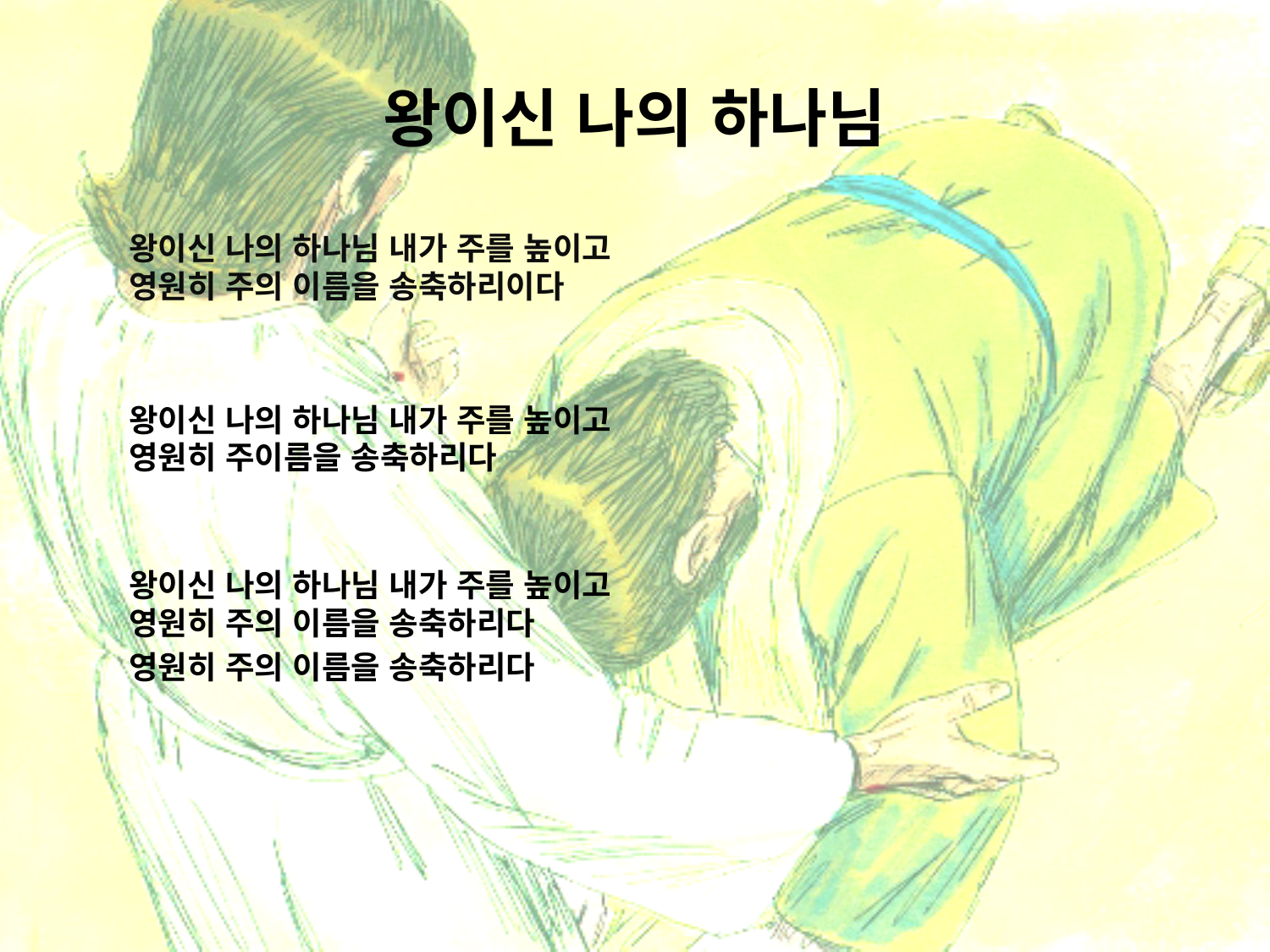

# 왕이신 나의 하나님
왕이신 나의 하나님 내가 주를 높이고
영원히 주의 이름을 송축하리이다

왕이신 나의 하나님 내가 주를 높이고 영원히 주이름을 송축하리다

왕이신 나의 하나님 내가 주를 높이고 영원히 주의 이름을 송축하리다
영원히 주의 이름을 송축하리다